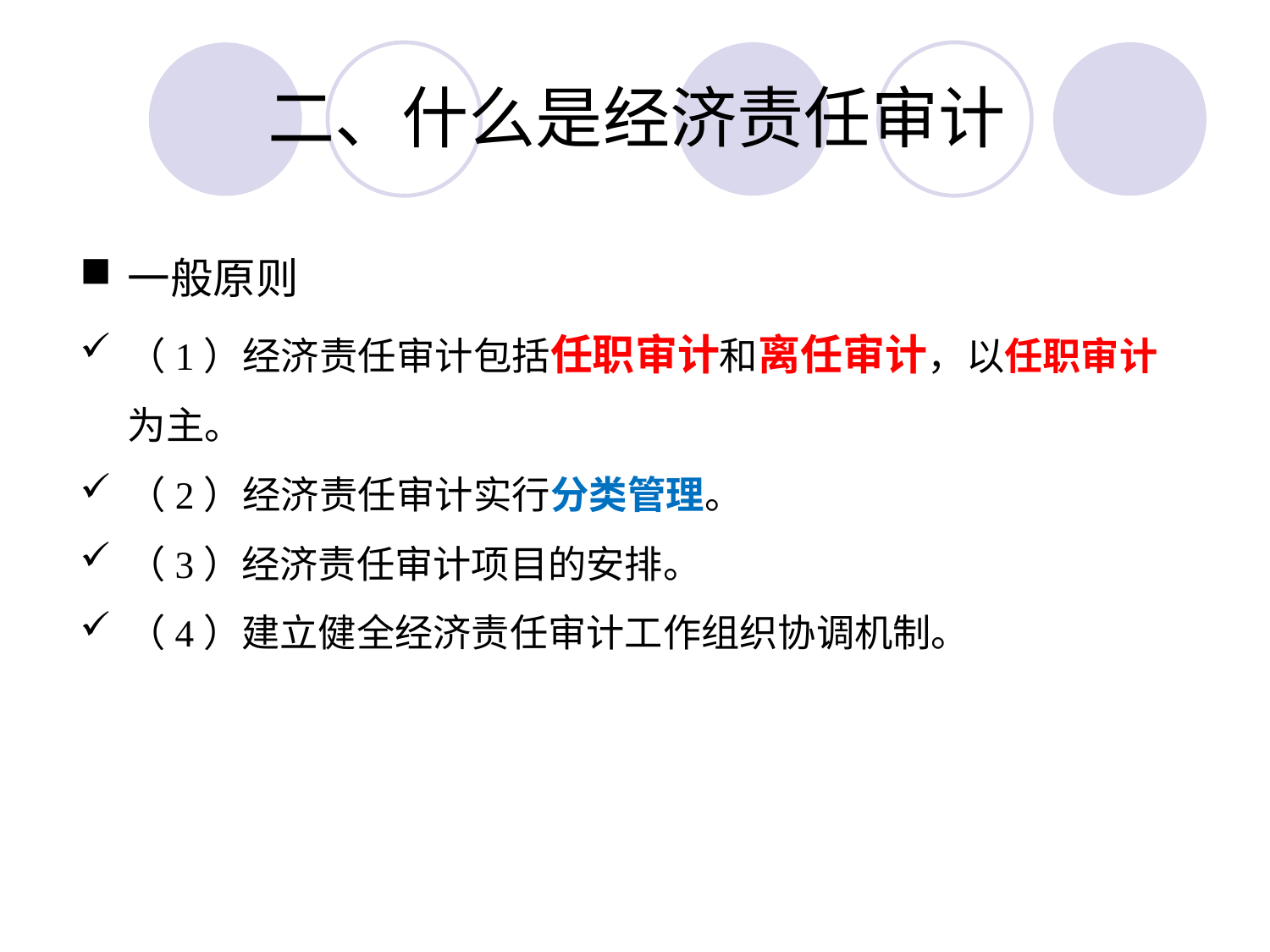

# 二、什么是经济责任审计
一般原则
（1）经济责任审计包括任职审计和离任审计，以任职审计为主。
（2）经济责任审计实行分类管理。
（3）经济责任审计项目的安排。
（4）建立健全经济责任审计工作组织协调机制。